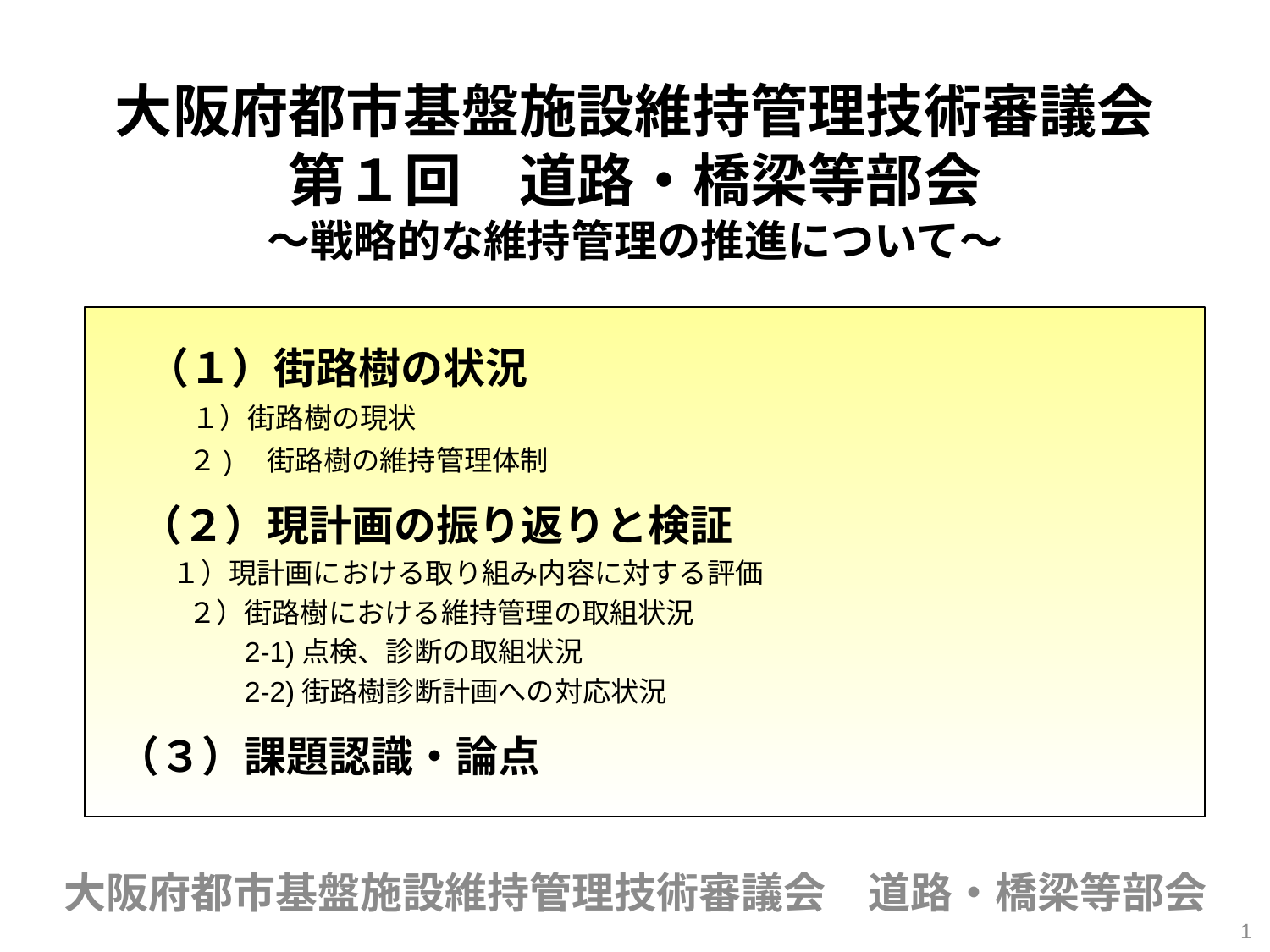

# 大阪府都市基盤施設維持管理技術審議会 第１回　道路・橋梁等部会 ～戦略的な維持管理の推進について～
　（１）街路樹の状況
　　 １）街路樹の現状
　　　 ２)　街路樹の維持管理体制

　（２）現計画の振り返りと検証
　　   １）現計画における取り組み内容に対する評価
　　　 ２）街路樹における維持管理の取組状況
　　　　　2-1)点検、診断の取組状況
　　　　　2-2)街路樹診断計画への対応状況

 （３）課題認識・論点
大阪府都市基盤施設維持管理技術審議会　道路・橋梁等部会
1